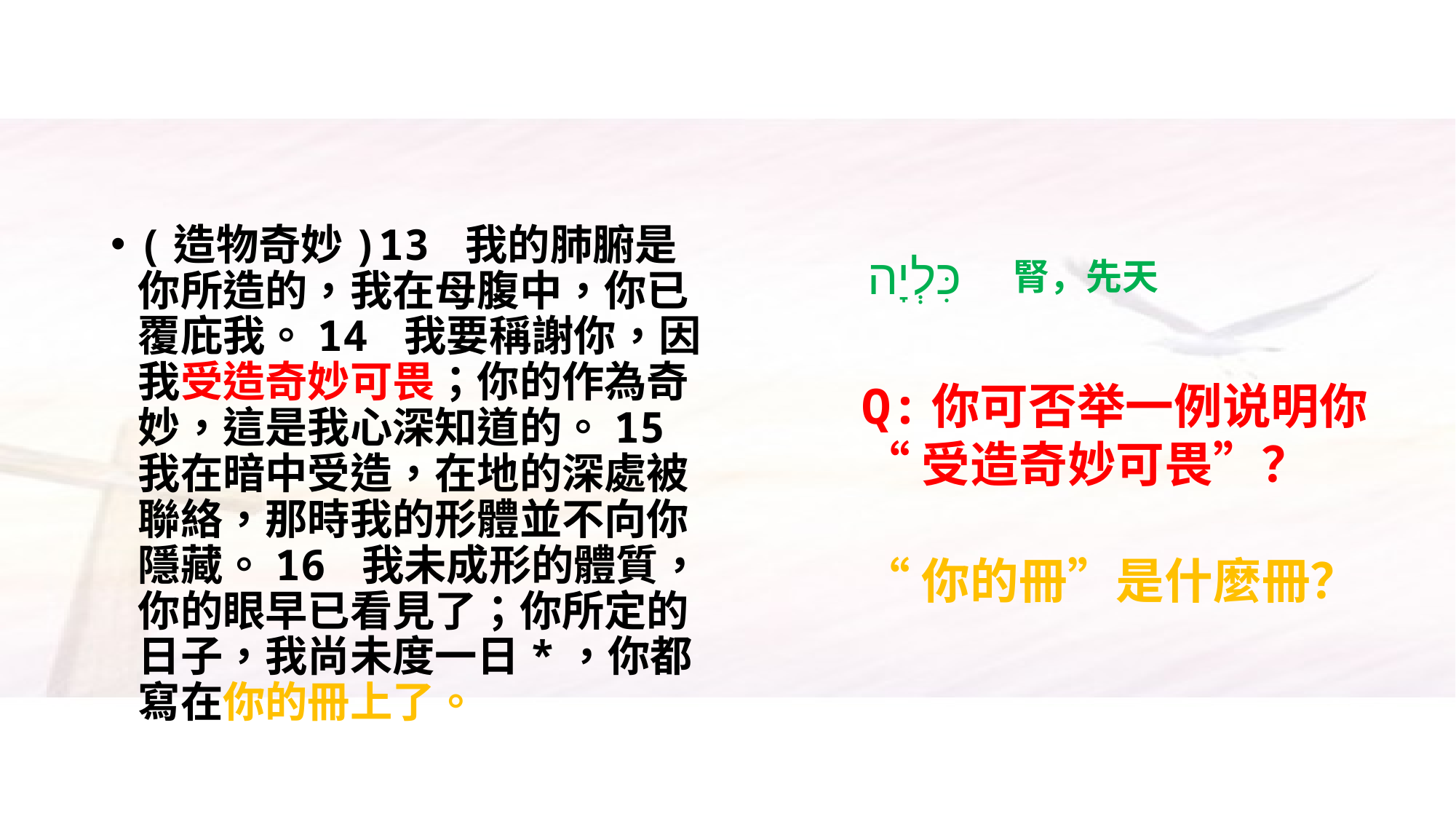

#
(造物奇妙)13 我的肺腑是你所造的，我在母腹中，你已覆庇我。14 我要稱謝你，因我受造奇妙可畏；你的作為奇妙，這是我心深知道的。15 我在暗中受造，在地的深處被聯絡，那時我的形體並不向你隱藏。16 我未成形的體質，你的眼早已看見了；你所定的日子，我尚未度一日*，你都寫在你的冊上了。
כִּלְיָה
腎，先天
Q:你可否举一例说明你
“受造奇妙可畏”？

“你的冊”是什麼冊？